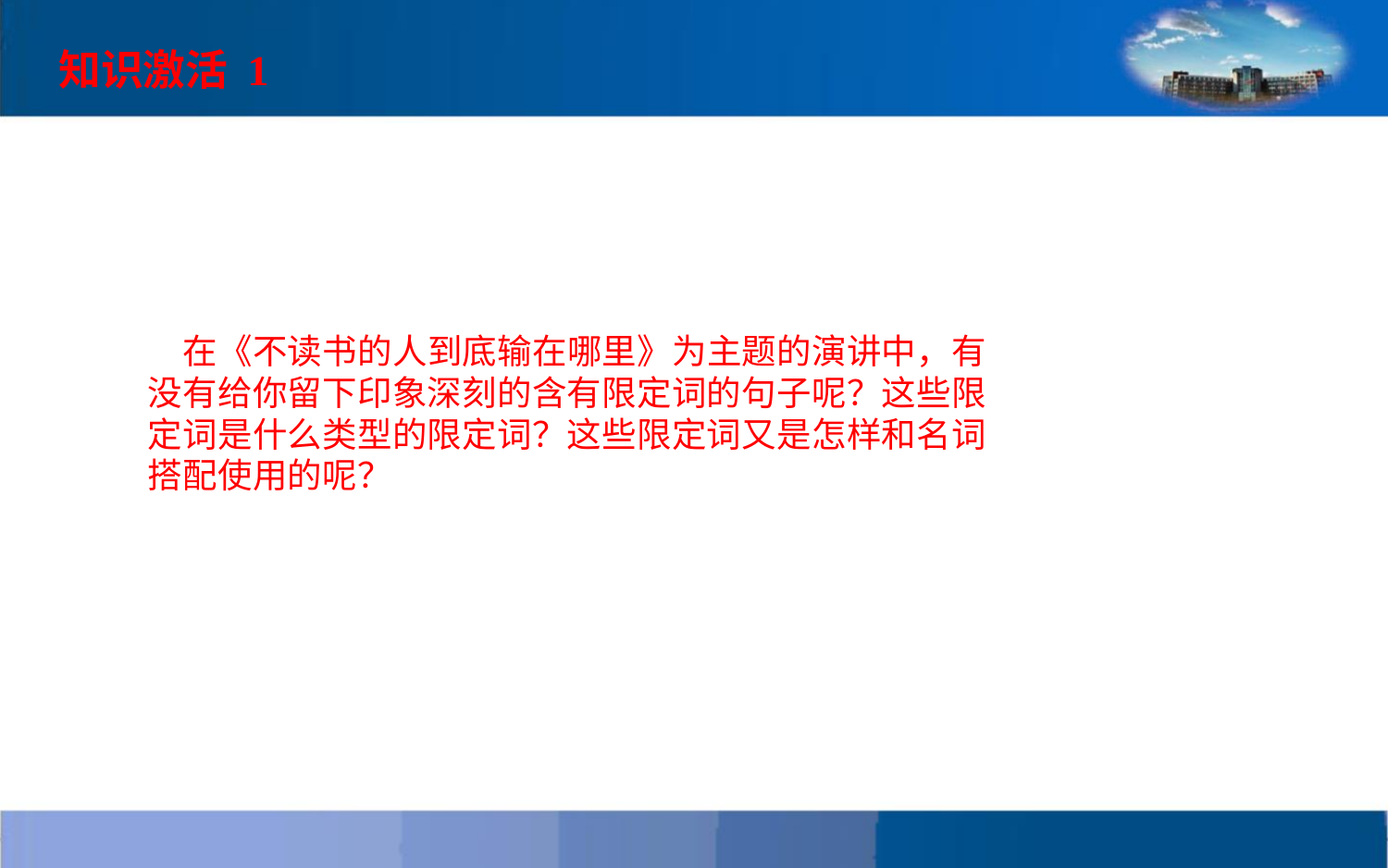

知识激活 1
在《不读书的人到底输在哪里》为主题的演讲中，有
没有给你留下印象深刻的含有限定词的句子呢？这些限
定词是什么类型的限定词？这些限定词又是怎样和名词
搭配使用的呢？